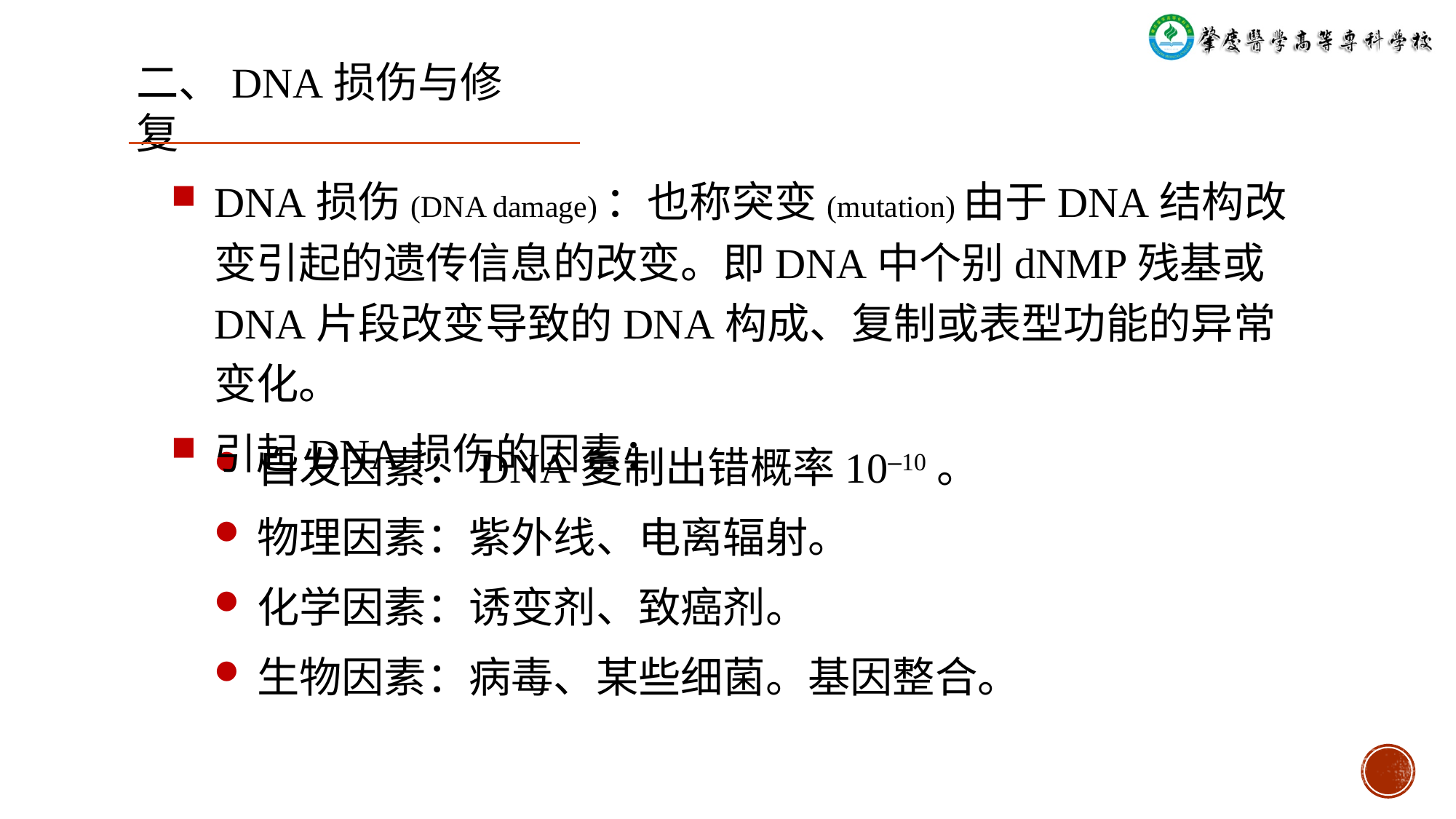

二、DNA损伤与修复
DNA损伤(DNA damage)：也称突变(mutation)由于DNA结构改变引起的遗传信息的改变。即DNA中个别dNMP残基或DNA片段改变导致的DNA构成、复制或表型功能的异常变化。
引起DNA损伤的因素：
自发因素：DNA复制出错概率10‒10。
物理因素：紫外线、电离辐射。
化学因素：诱变剂、致癌剂。
生物因素：病毒、某些细菌。基因整合。